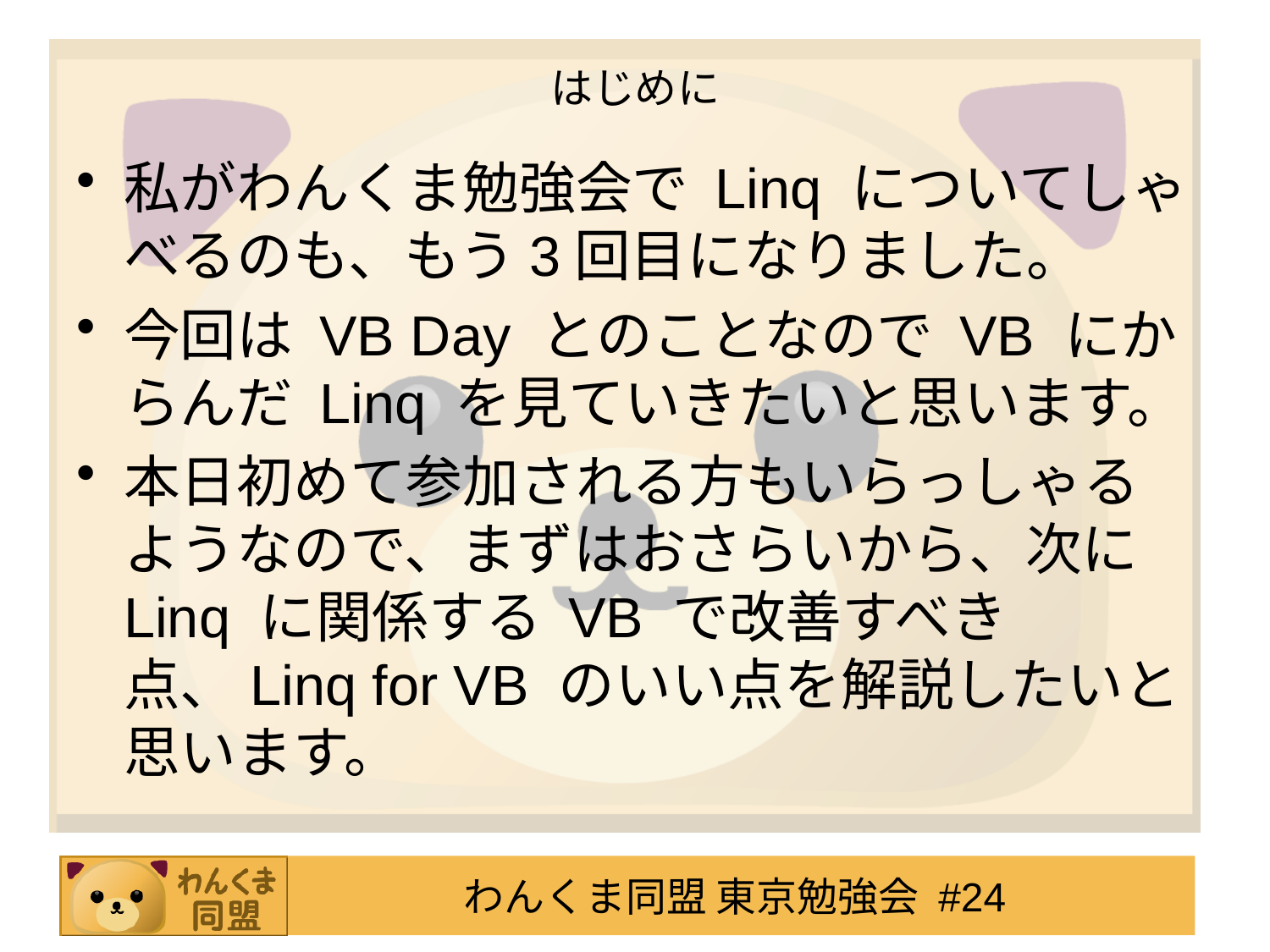

# はじめに
私がわんくま勉強会で Linq についてしゃべるのも、もう3回目になりました。
今回は VB Day とのことなので VB にからんだ Linq を見ていきたいと思います。
本日初めて参加される方もいらっしゃるようなので、まずはおさらいから、次に Linq に関係する VB で改善すべき点、Linq for VB のいい点を解説したいと思います。